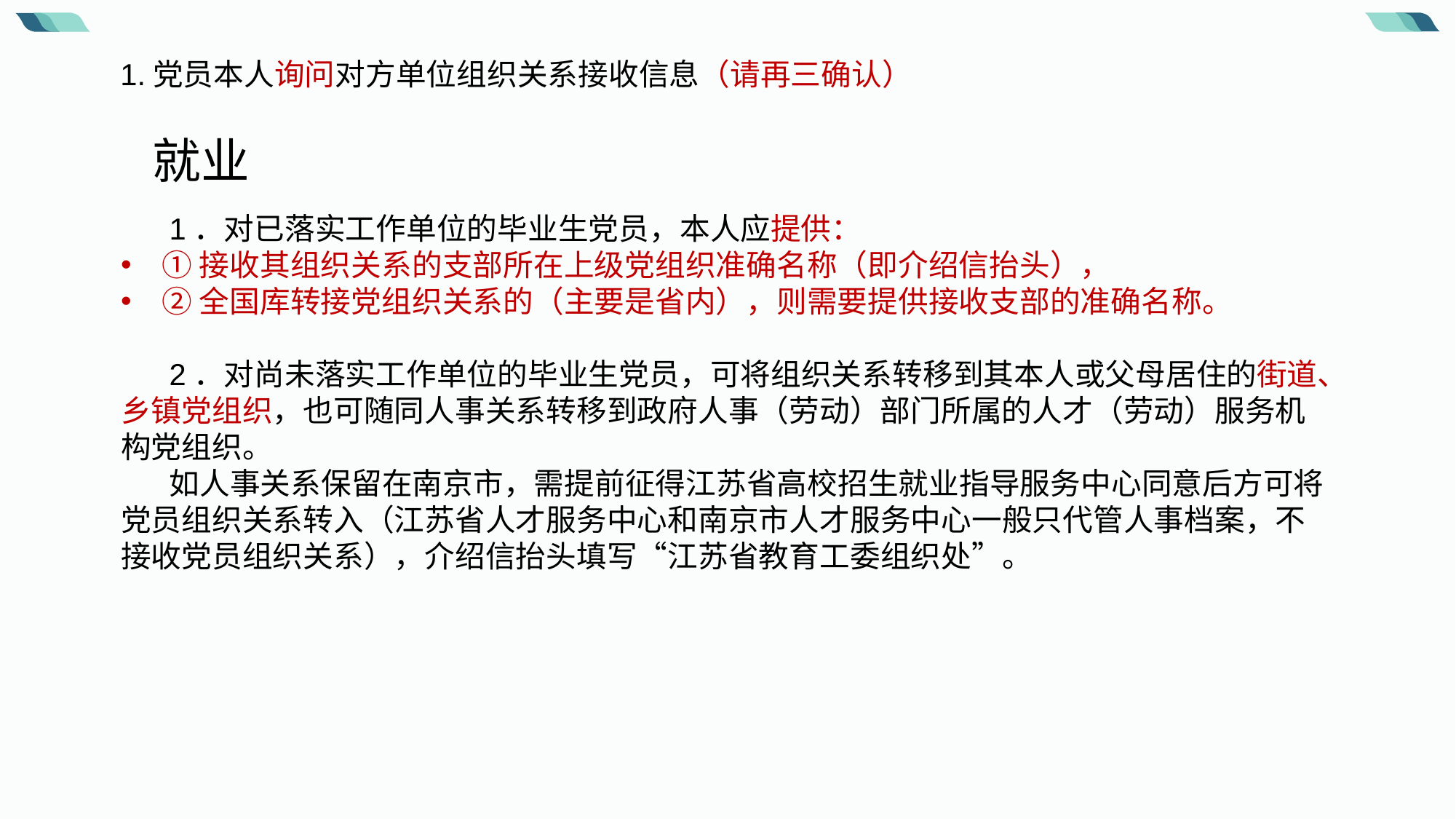

1.党员本人询问对方单位组织关系接收信息（请再三确认）
就业
1．对已落实工作单位的毕业生党员，本人应提供：
①接收其组织关系的支部所在上级党组织准确名称（即介绍信抬头），
②全国库转接党组织关系的（主要是省内），则需要提供接收支部的准确名称。

2．对尚未落实工作单位的毕业生党员，可将组织关系转移到其本人或父母居住的街道、乡镇党组织，也可随同人事关系转移到政府人事（劳动）部门所属的人才（劳动）服务机构党组织。
如人事关系保留在南京市，需提前征得江苏省高校招生就业指导服务中心同意后方可将党员组织关系转入（江苏省人才服务中心和南京市人才服务中心一般只代管人事档案，不接收党员组织关系），介绍信抬头填写“江苏省教育工委组织处”。